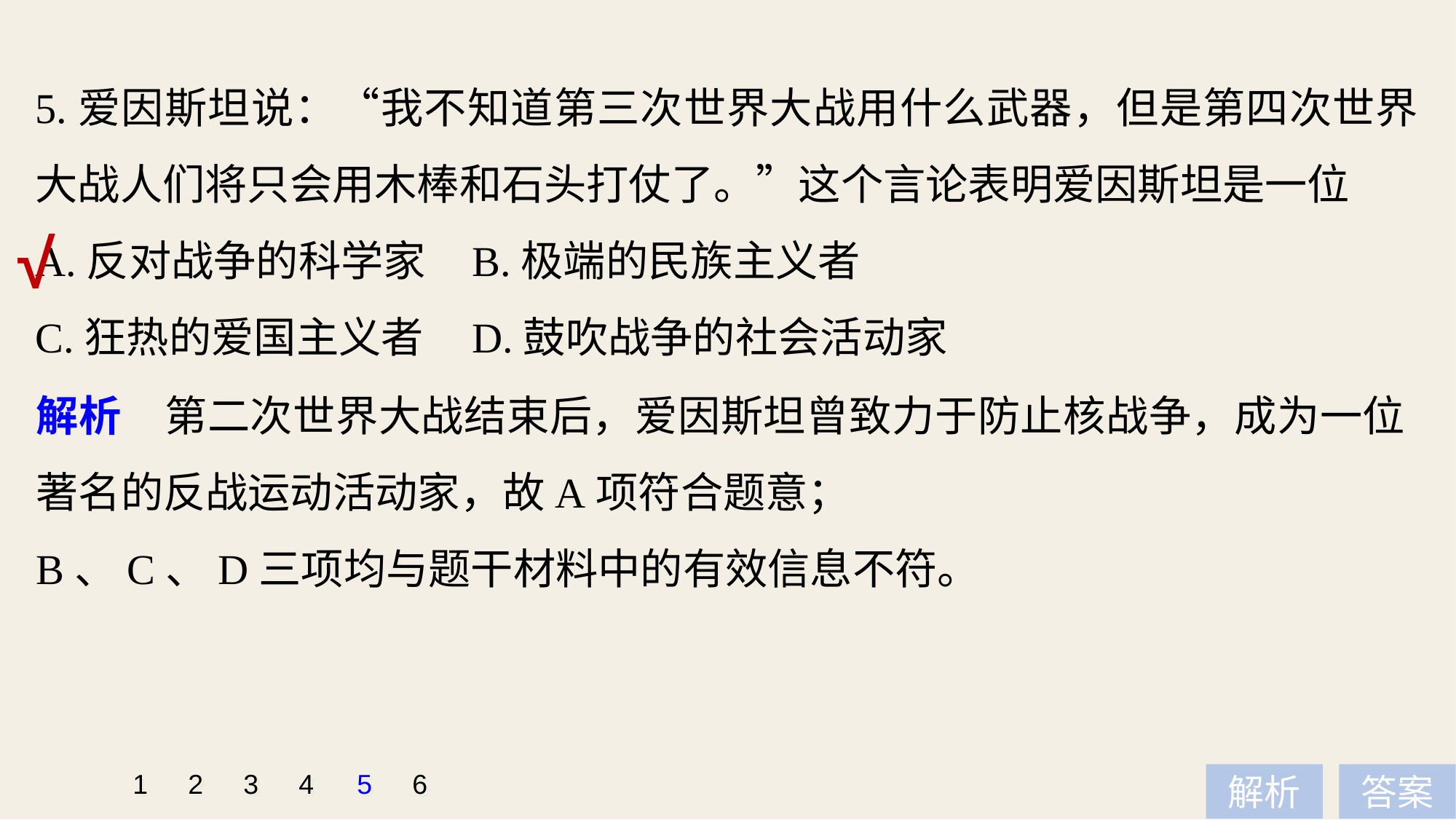

5.爱因斯坦说：“我不知道第三次世界大战用什么武器，但是第四次世界大战人们将只会用木棒和石头打仗了。”这个言论表明爱因斯坦是一位
A.反对战争的科学家  	B.极端的民族主义者
C.狂热的爱国主义者  	D.鼓吹战争的社会活动家
√
解析　第二次世界大战结束后，爱因斯坦曾致力于防止核战争，成为一位著名的反战运动活动家，故A项符合题意；
B、C、D三项均与题干材料中的有效信息不符。
1
2
3
4
5
6
解析
答案